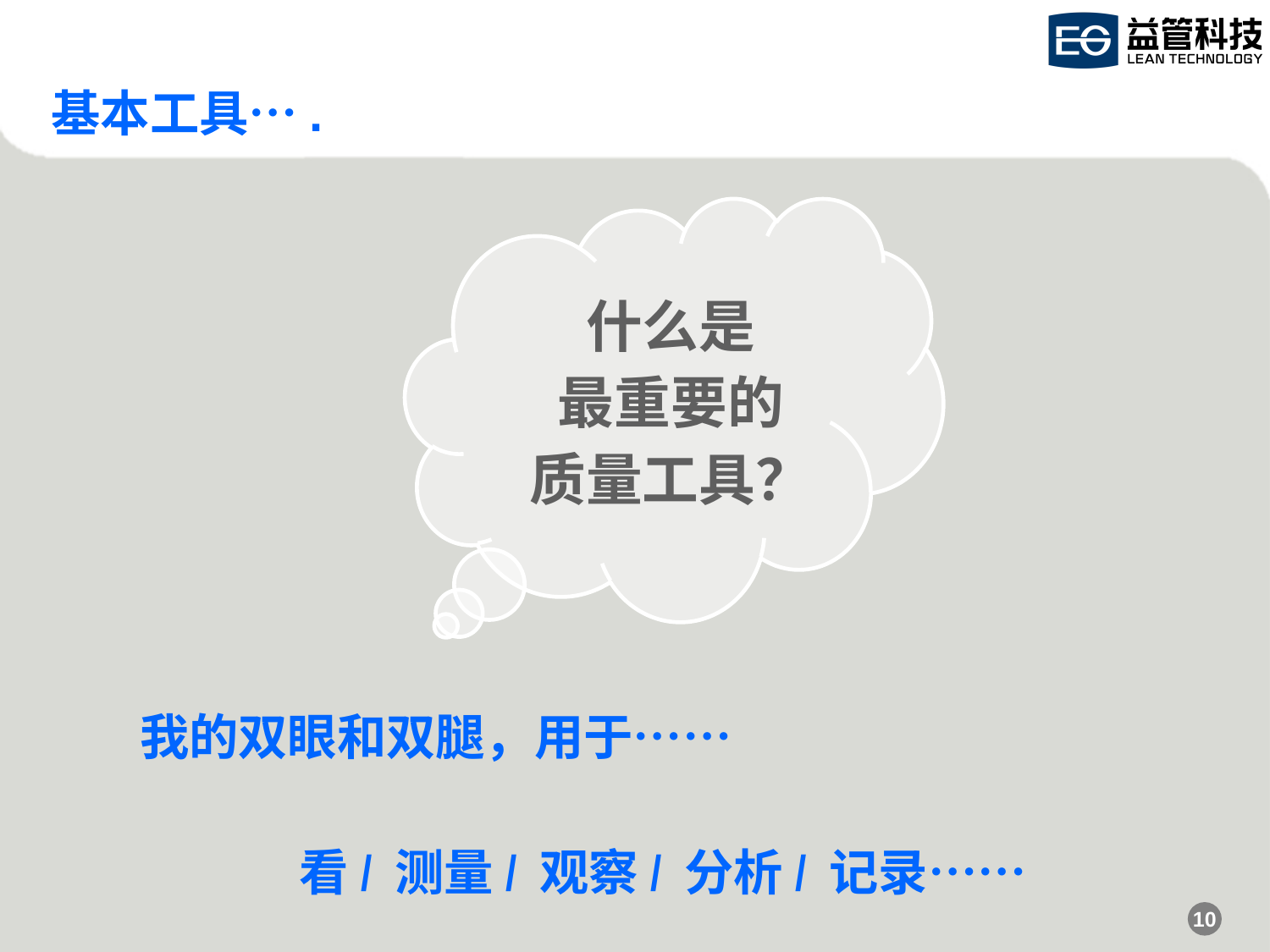

# 基本工具….

什么是
最重要的
质量工具？
我的双眼和双腿，用于……

看/ 测量/ 观察/ 分析/ 记录……